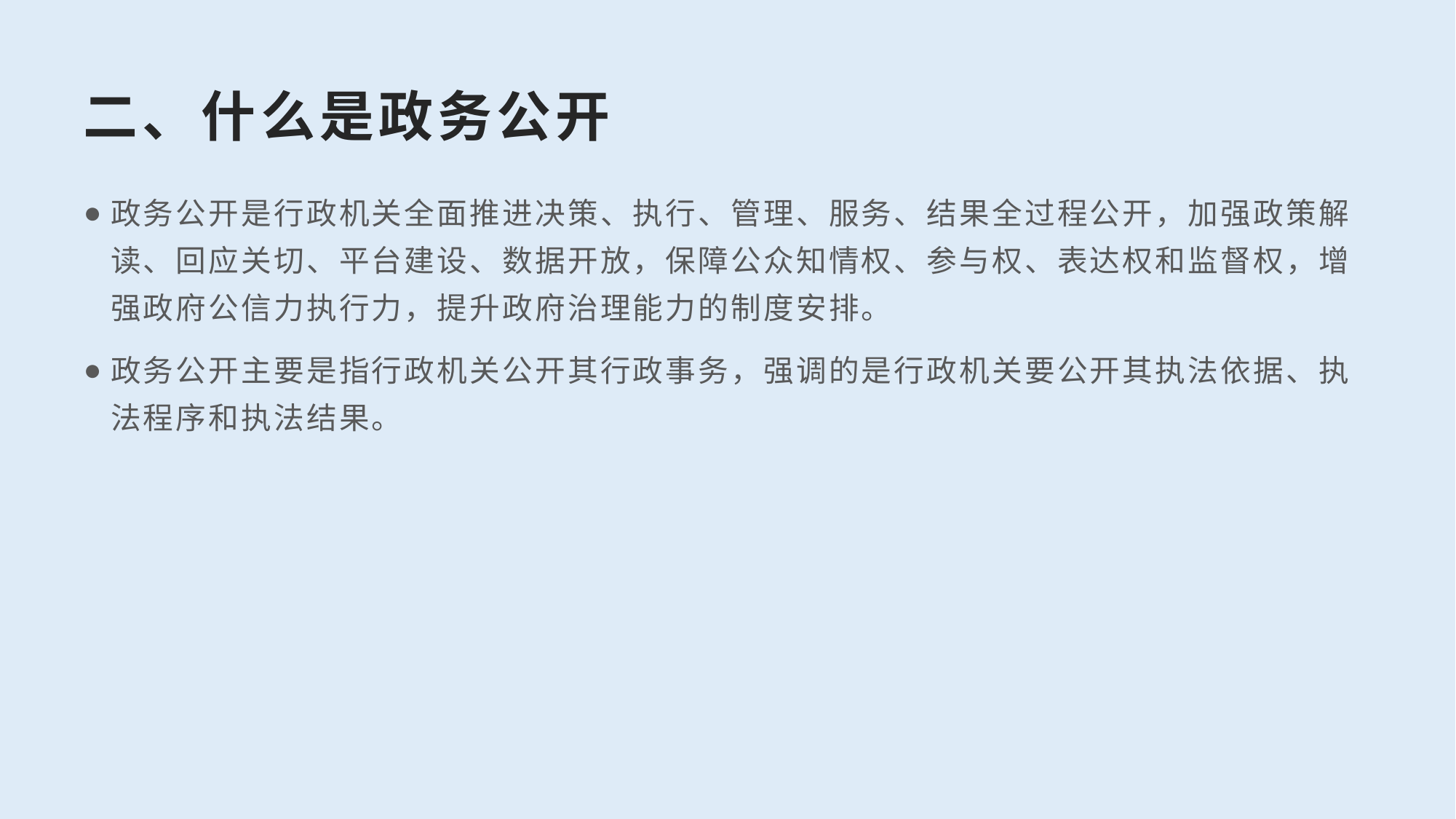

# 二、什么是政务公开
政务公开是行政机关全面推进决策、执行、管理、服务、结果全过程公开，加强政策解读、回应关切、平台建设、数据开放，保障公众知情权、参与权、表达权和监督权，增强政府公信力执行力，提升政府治理能力的制度安排。
政务公开主要是指行政机关公开其行政事务，强调的是行政机关要公开其执法依据、执法程序和执法结果。